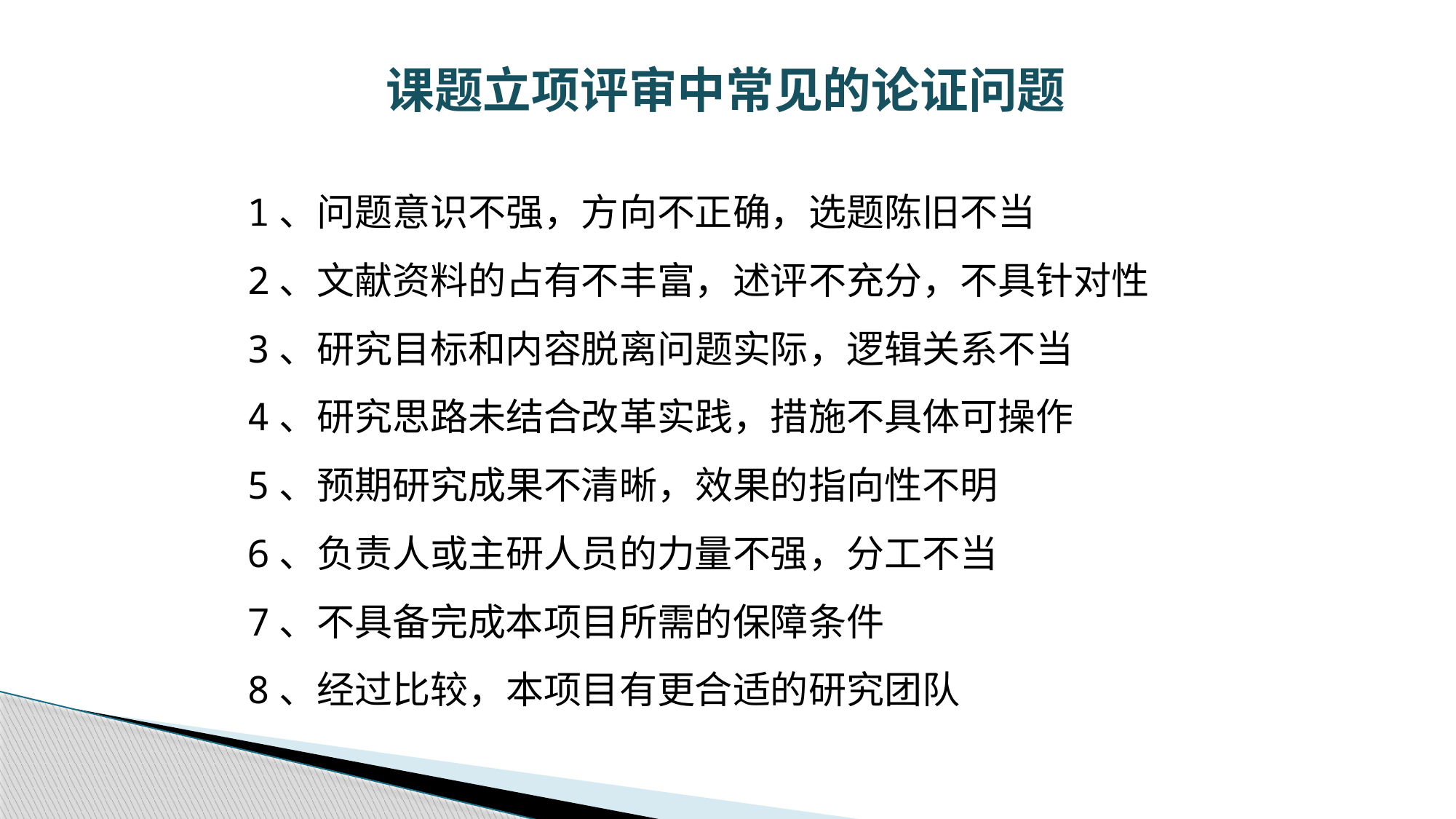

课题立项评审中常见的论证问题
1、问题意识不强，方向不正确，选题陈旧不当
2、文献资料的占有不丰富，述评不充分，不具针对性
3、研究目标和内容脱离问题实际，逻辑关系不当
4、研究思路未结合改革实践，措施不具体可操作
5、预期研究成果不清晰，效果的指向性不明
6、负责人或主研人员的力量不强，分工不当
7、不具备完成本项目所需的保障条件
8、经过比较，本项目有更合适的研究团队